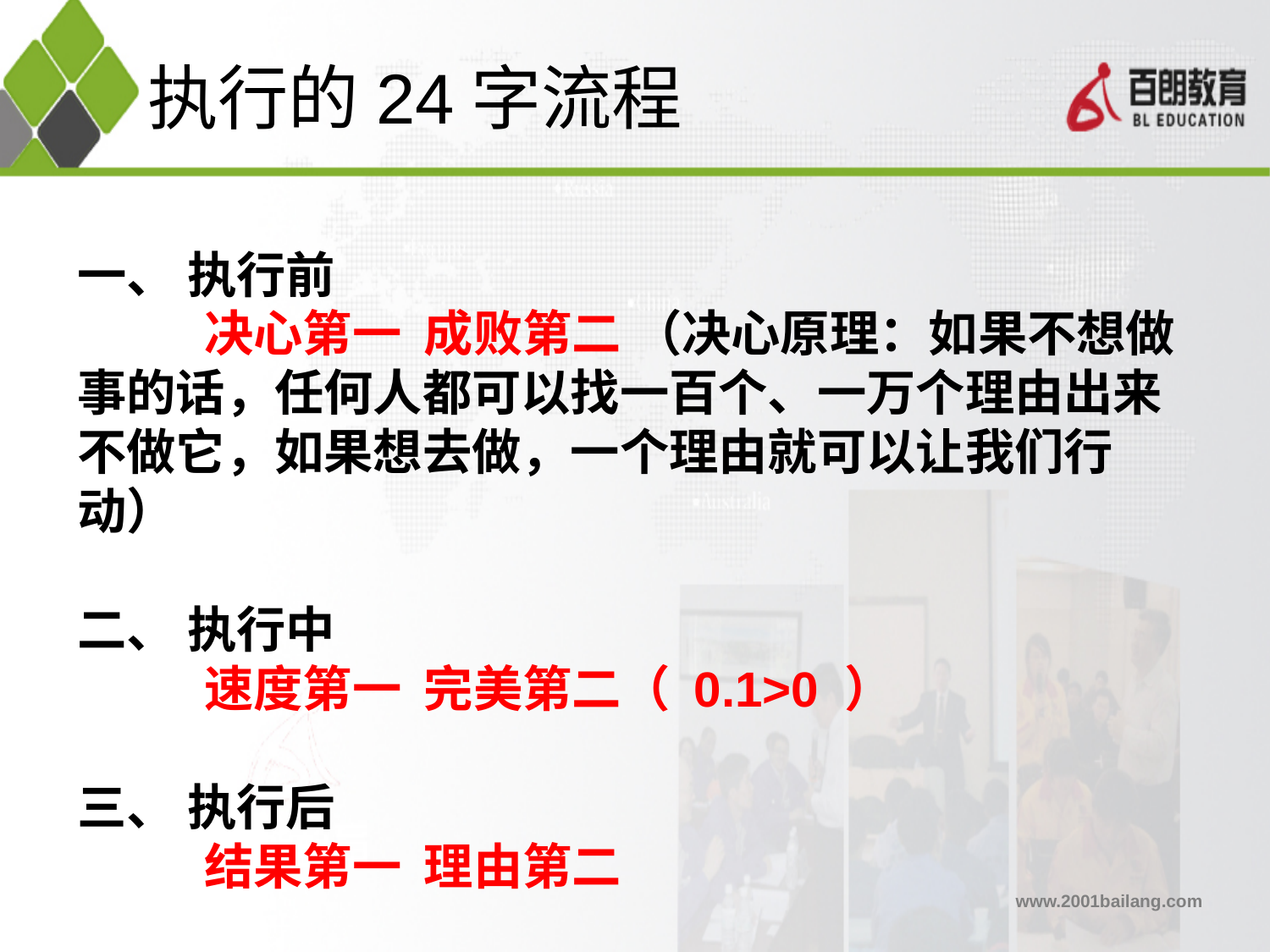

执行的24字流程
一、 执行前
	决心第一  成败第二 （决心原理：如果不想做事的话，任何人都可以找一百个、一万个理由出来不做它，如果想去做，一个理由就可以让我们行动）

二、 执行中
	速度第一  完美第二（ 0.1>0 ）

三、 执行后
	结果第一  理由第二